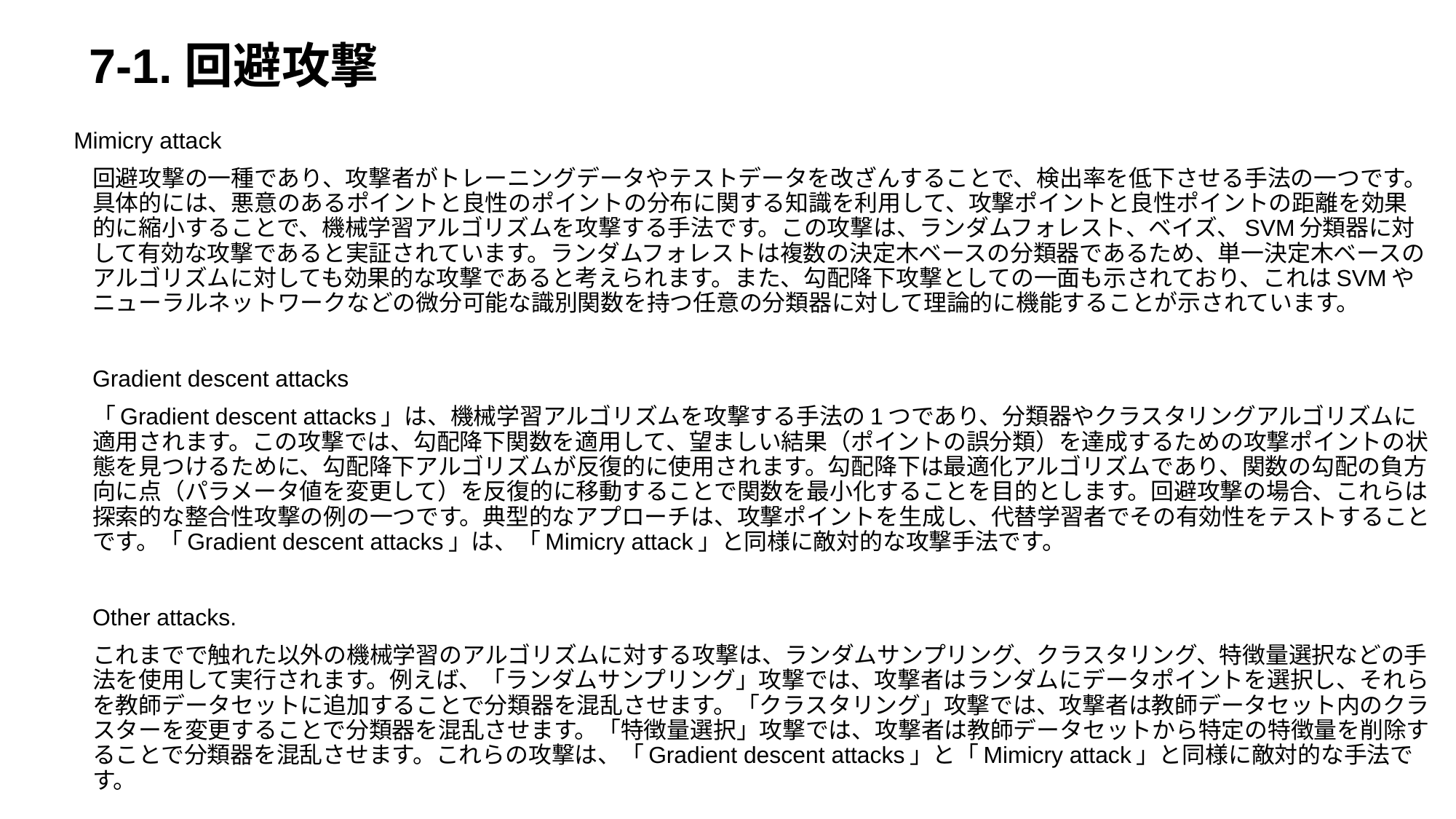

# 7-1.回避攻撃
 Mimicry attack
回避攻撃の一種であり、攻撃者がトレーニングデータやテストデータを改ざんすることで、検出率を低下させる手法の一つです。具体的には、悪意のあるポイントと良性のポイントの分布に関する知識を利用して、攻撃ポイントと良性ポイントの距離を効果的に縮小することで、機械学習アルゴリズムを攻撃する手法です。この攻撃は、ランダムフォレスト、ベイズ、SVM分類器に対して有効な攻撃であると実証されています。ランダムフォレストは複数の決定木ベースの分類器であるため、単一決定木ベースのアルゴリズムに対しても効果的な攻撃であると考えられます。また、勾配降下攻撃としての一面も示されており、これはSVMやニューラルネットワークなどの微分可能な識別関数を持つ任意の分類器に対して理論的に機能することが示されています。

Gradient descent attacks
「Gradient descent attacks」は、機械学習アルゴリズムを攻撃する手法の1つであり、分類器やクラスタリングアルゴリズムに適用されます。この攻撃では、勾配降下関数を適用して、望ましい結果（ポイントの誤分類）を達成するための攻撃ポイントの状態を見つけるために、勾配降下アルゴリズムが反復的に使用されます。勾配降下は最適化アルゴリズムであり、関数の勾配の負方向に点（パラメータ値を変更して）を反復的に移動することで関数を最小化することを目的とします。回避攻撃の場合、これらは探索的な整合性攻撃の例の一つです。典型的なアプローチは、攻撃ポイントを生成し、代替学習者でその有効性をテストすることです。「Gradient descent attacks」は、「Mimicry attack」と同様に敵対的な攻撃手法です。

Other attacks.
これまでで触れた以外の機械学習のアルゴリズムに対する攻撃は、ランダムサンプリング、クラスタリング、特徴量選択などの手法を使用して実行されます。例えば、「ランダムサンプリング」攻撃では、攻撃者はランダムにデータポイントを選択し、それらを教師データセットに追加することで分類器を混乱させます。「クラスタリング」攻撃では、攻撃者は教師データセット内のクラスターを変更することで分類器を混乱させます。「特徴量選択」攻撃では、攻撃者は教師データセットから特定の特徴量を削除することで分類器を混乱させます。これらの攻撃は、「Gradient descent attacks」と「Mimicry attack」と同様に敵対的な手法です。